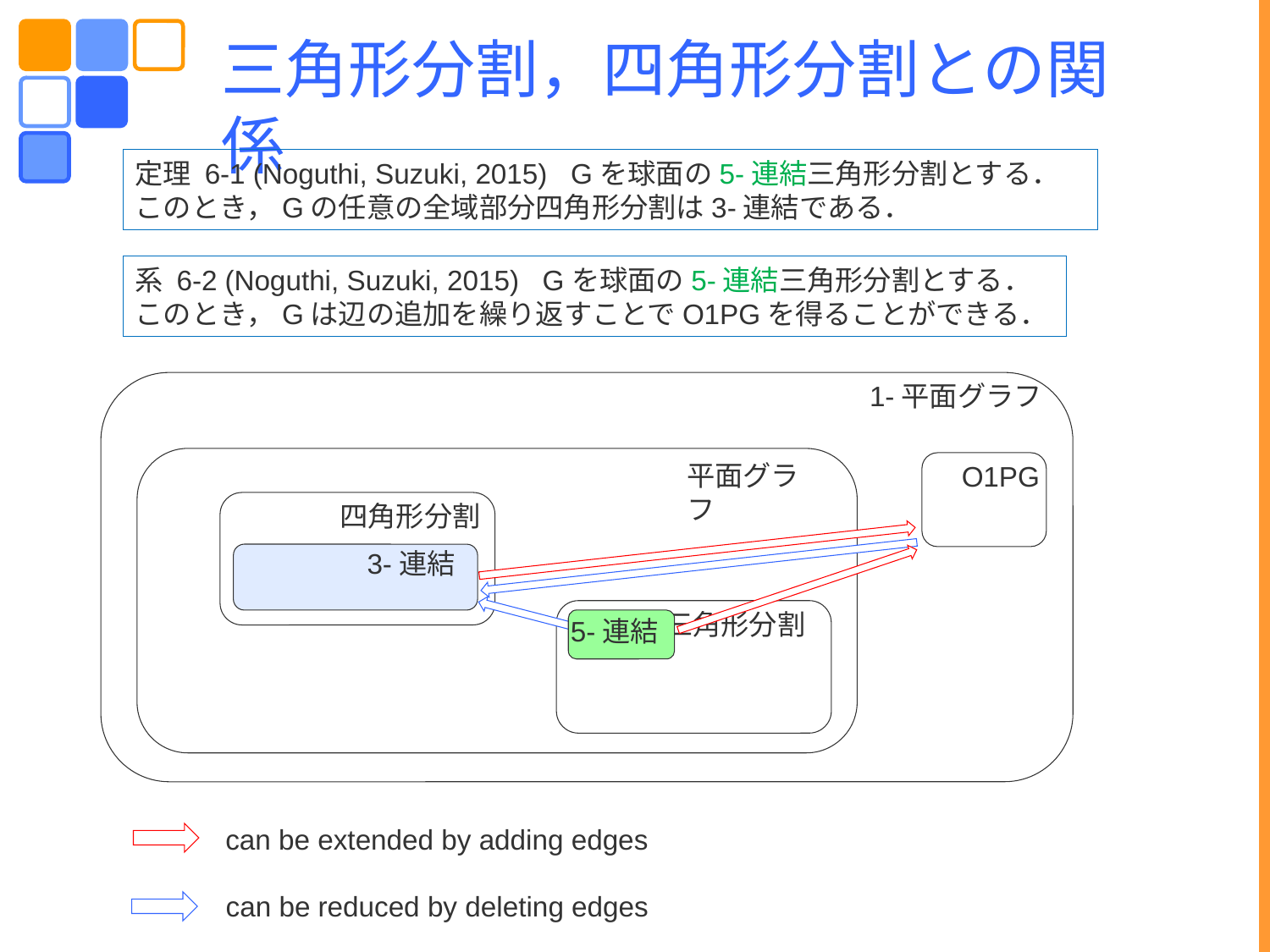

三角形分割，四角形分割との関係
定理 6-1 (Noguthi, Suzuki, 2015)   Gを球面の5-連結三角形分割とする．このとき，Gの任意の全域部分四角形分割は3-連結である．
系 6-2 (Noguthi, Suzuki, 2015)   Gを球面の5-連結三角形分割とする．このとき，Gは辺の追加を繰り返すことでO1PGを得ることができる．

1-平面グラフ

平面グラフ

O1PG

四角形分割
3-連結

三角形分割

5-連結
can be extended by adding edges

can be reduced by deleting edges